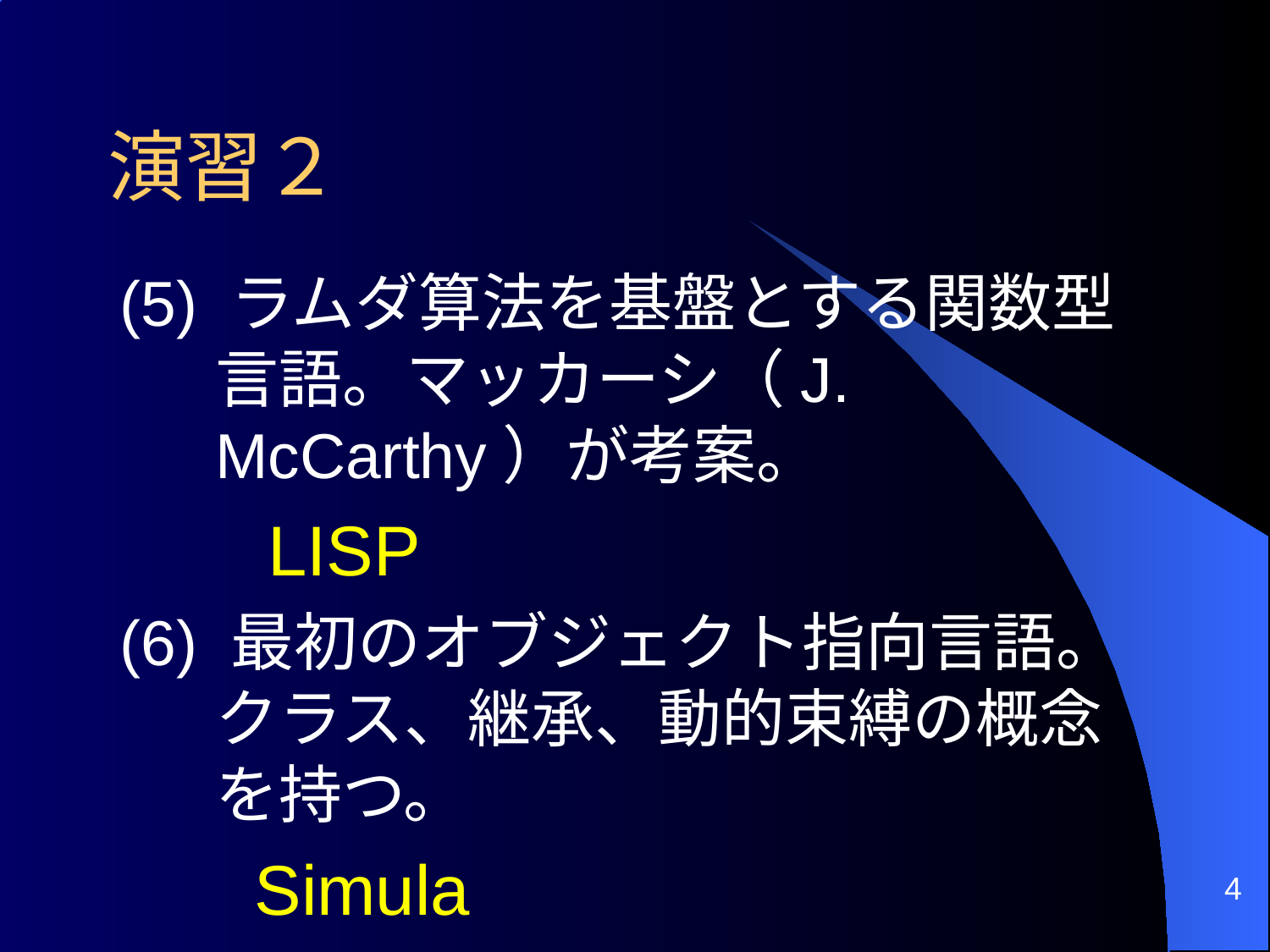

演習２
(5) ラムダ算法を基盤とする関数型言語。マッカーシ（J. McCarthy）が考案。
	   LISP
(6) 最初のオブジェクト指向言語。クラス、継承、動的束縛の概念を持つ。
	  Simula
4